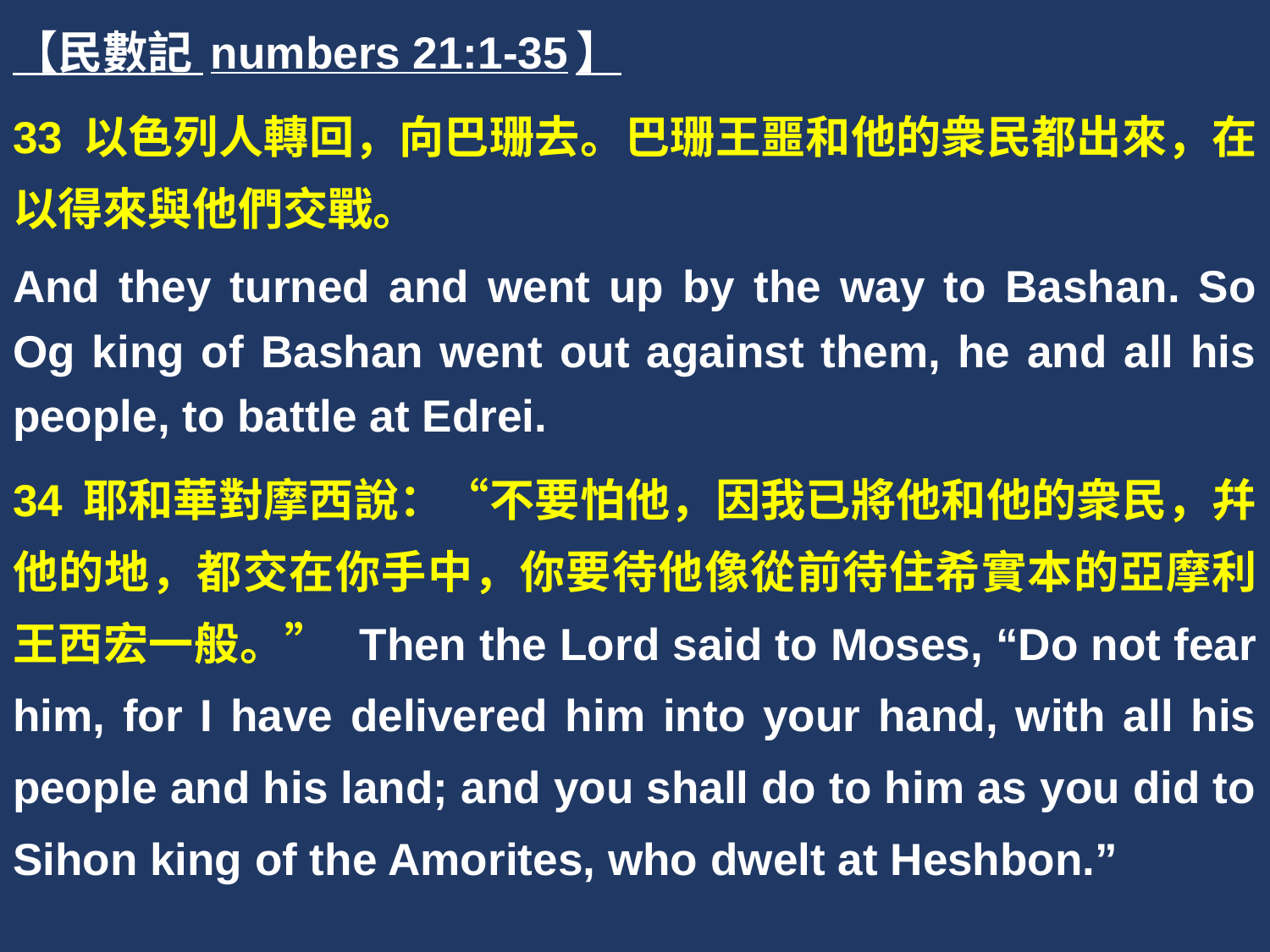

【民數記 numbers 21:1-35】
33 以色列人轉回，向巴珊去。巴珊王噩和他的衆民都出來，在以得來與他們交戰。
And they turned and went up by the way to Bashan. So Og king of Bashan went out against them, he and all his people, to battle at Edrei.
34 耶和華對摩西說：“不要怕他，因我已將他和他的衆民，幷他的地，都交在你手中，你要待他像從前待住希實本的亞摩利王西宏一般。”  Then the Lord said to Moses, “Do not fear him, for I have delivered him into your hand, with all his people and his land; and you shall do to him as you did to Sihon king of the Amorites, who dwelt at Heshbon.”